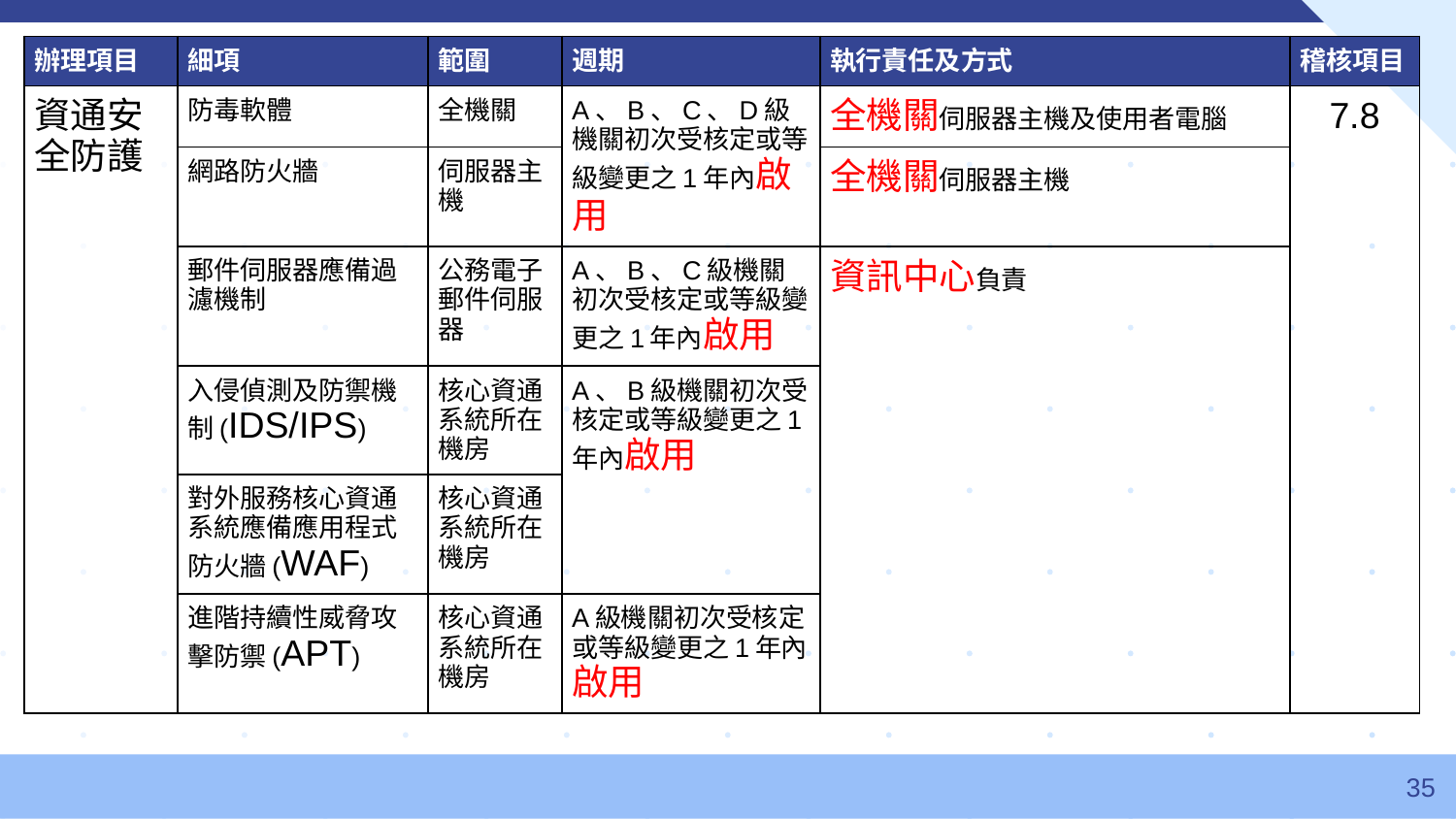

| 辦理項目 | 細項 | 範圍 | 週期 | 執行責任及方式 | 稽核項目 |
| --- | --- | --- | --- | --- | --- |
| 資通安全防護 | 防毒軟體 | 全機關 | A、B、C、D級機關初次受核定或等級變更之1年內啟用 | 全機關伺服器主機及使用者電腦 | 7.8 |
|  | 網路防火牆 | 伺服器主機 |  | 全機關伺服器主機 |  |
|  | 郵件伺服器應備過濾機制 | 公務電子郵件伺服器 | A、B、C級機關初次受核定或等級變更之1年內啟用 | 資訊中心負責 |  |
|  | 入侵偵測及防禦機制(IDS/IPS) | 核心資通系統所在機房 | A、B級機關初次受核定或等級變更之1年內啟用 |  |  |
|  | 對外服務核心資通系統應備應用程式防火牆(WAF) | 核心資通系統所在機房 |  |  |  |
|  | 進階持續性威脅攻擊防禦(APT) | 核心資通系統所在機房 | A級機關初次受核定或等級變更之1年內啟用 |  |  |
35